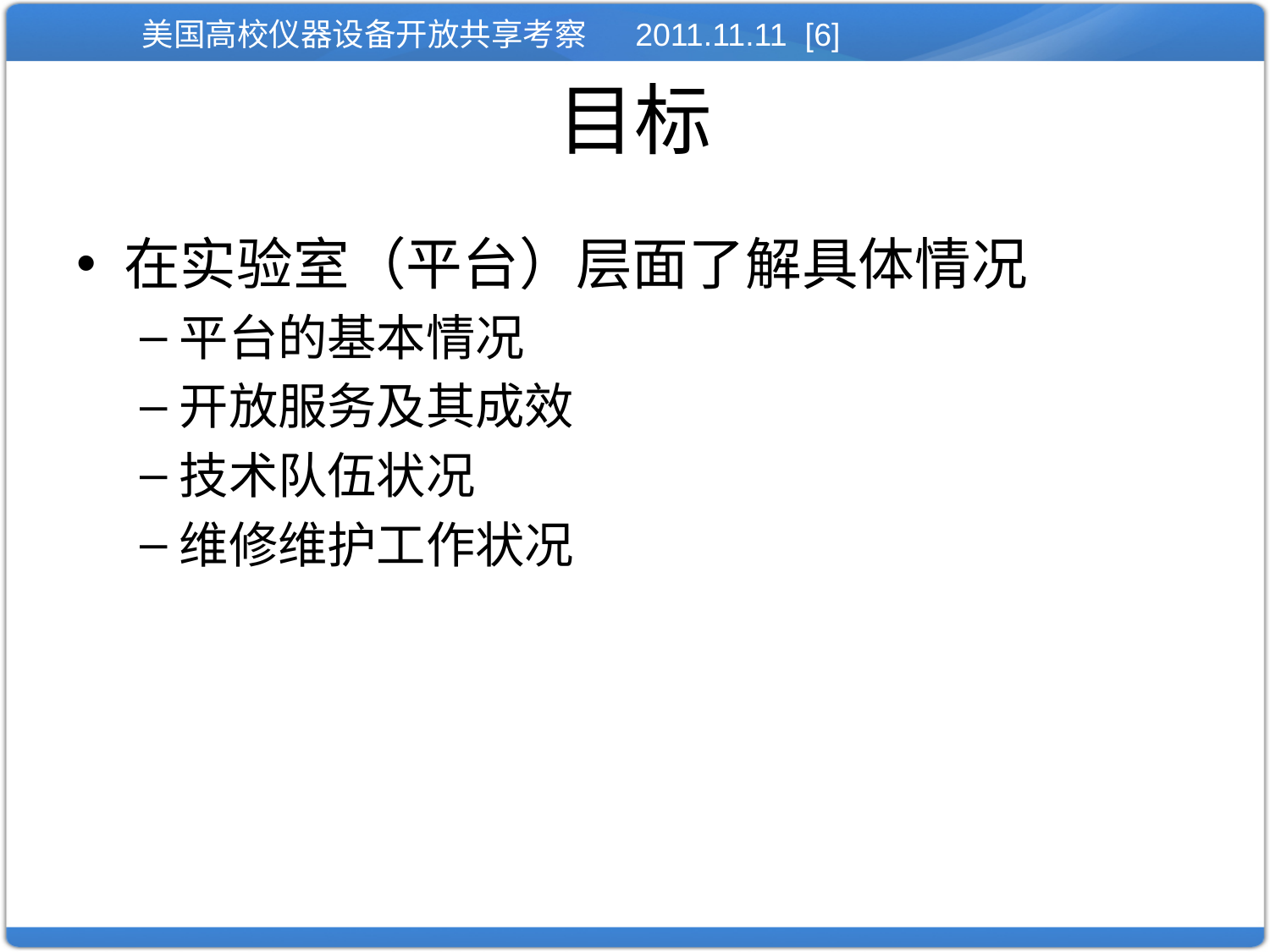

# 目标
在实验室（平台）层面了解具体情况
平台的基本情况
开放服务及其成效
技术队伍状况
维修维护工作状况